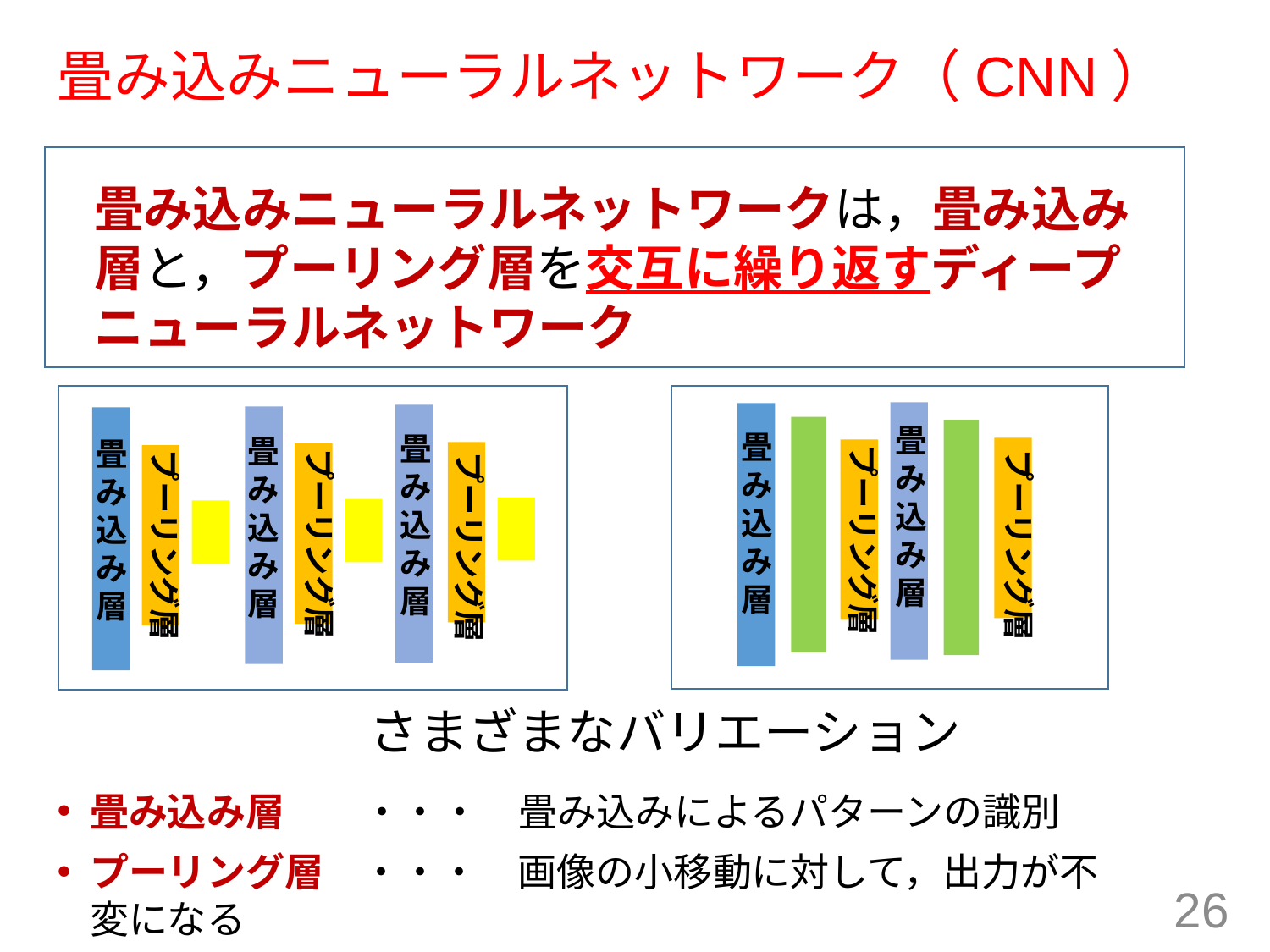

# 畳み込みニューラルネットワーク（CNN）

畳み込みニューラルネットワークは，畳み込み層と，プーリング層を交互に繰り返すディープニューラルネットワーク

畳
み
込
み
層

畳
み
込
み
層
畳
み
込
み
層
畳
み
込
み
層
畳
み
込
み
層
プーリング層
プーリング層
プーリング層
プーリング層

プーリング層

さまざまなバリエーション

畳み込み層　　・・・　畳み込みによるパターンの識別
プーリング層　・・・　画像の小移動に対して，出力が不変になる

26